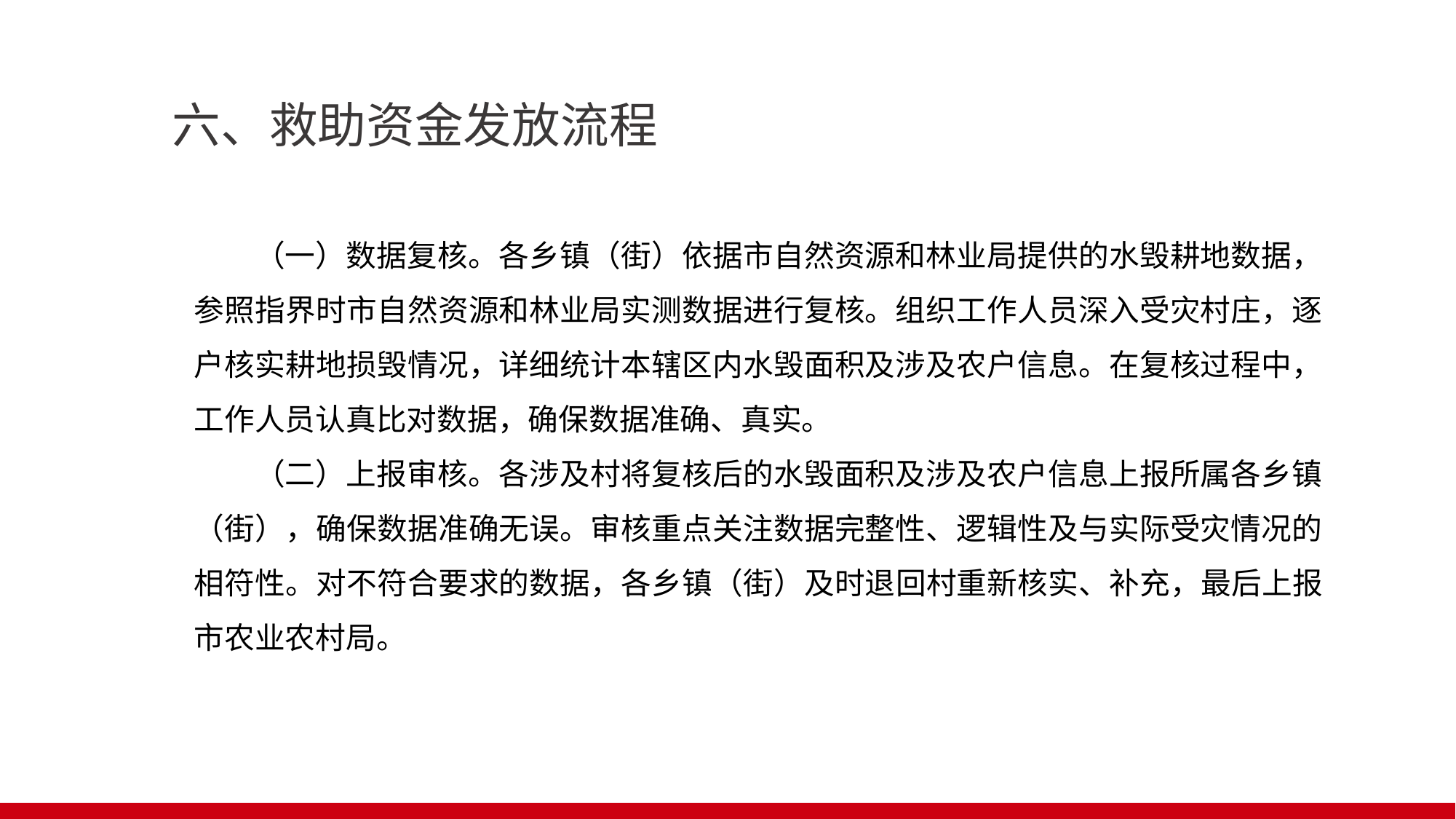

六、救助资金发放流程

（一）数据复核。各乡镇（街）依据市自然资源和林业局提供的水毁耕地数据，参照指界时市自然资源和林业局实测数据进行复核。组织工作人员深入受灾村庄，逐户核实耕地损毁情况，详细统计本辖区内水毁面积及涉及农户信息。在复核过程中，工作人员认真比对数据，确保数据准确、真实。
（二）上报审核。各涉及村将复核后的水毁面积及涉及农户信息上报所属各乡镇（街），确保数据准确无误。审核重点关注数据完整性、逻辑性及与实际受灾情况的相符性。对不符合要求的数据，各乡镇（街）及时退回村重新核实、补充，最后上报市农业农村局。